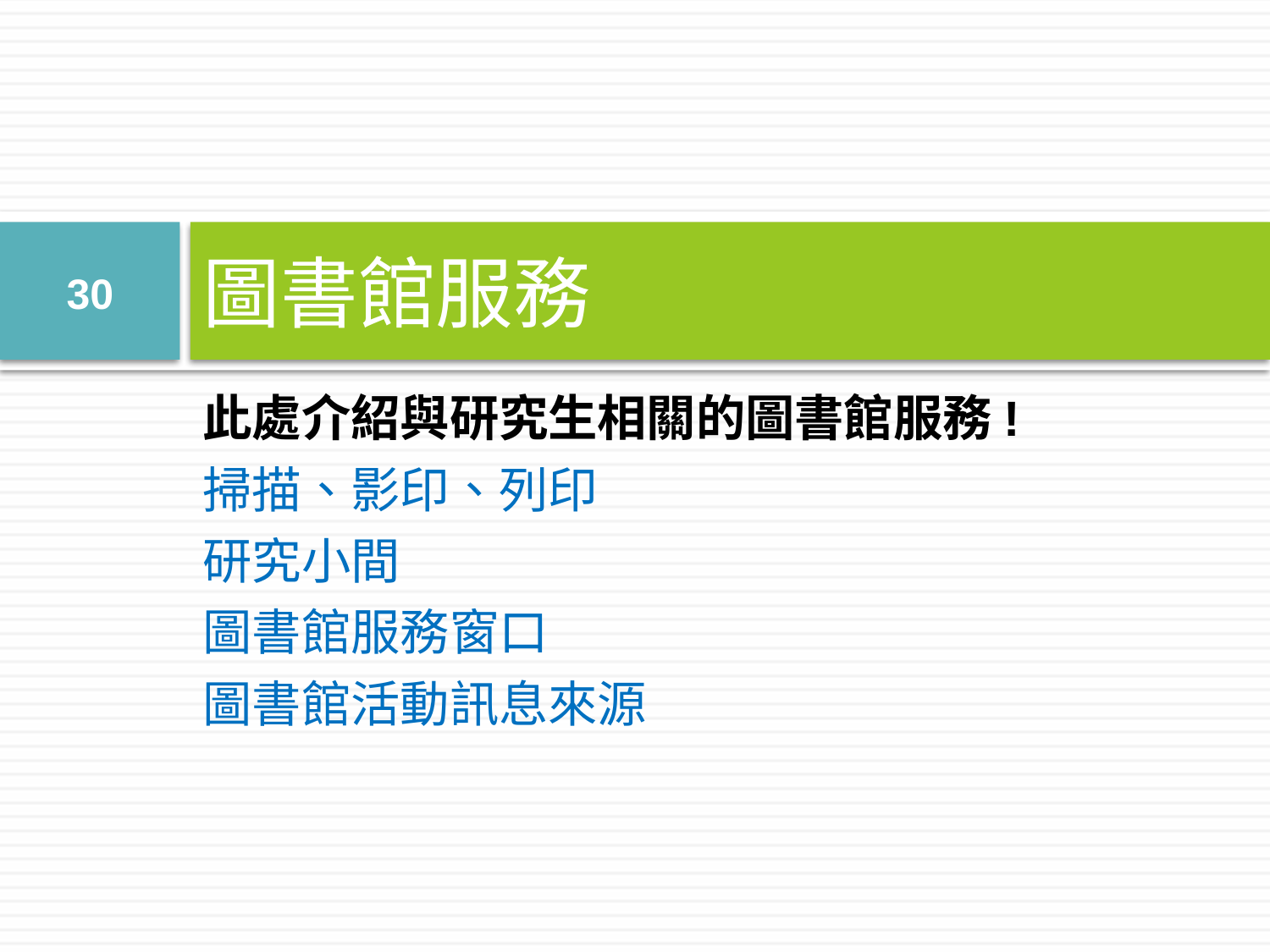

# 圖書館服務
30
此處介紹與研究生相關的圖書館服務!
掃描、影印、列印
研究小間
圖書館服務窗口
圖書館活動訊息來源